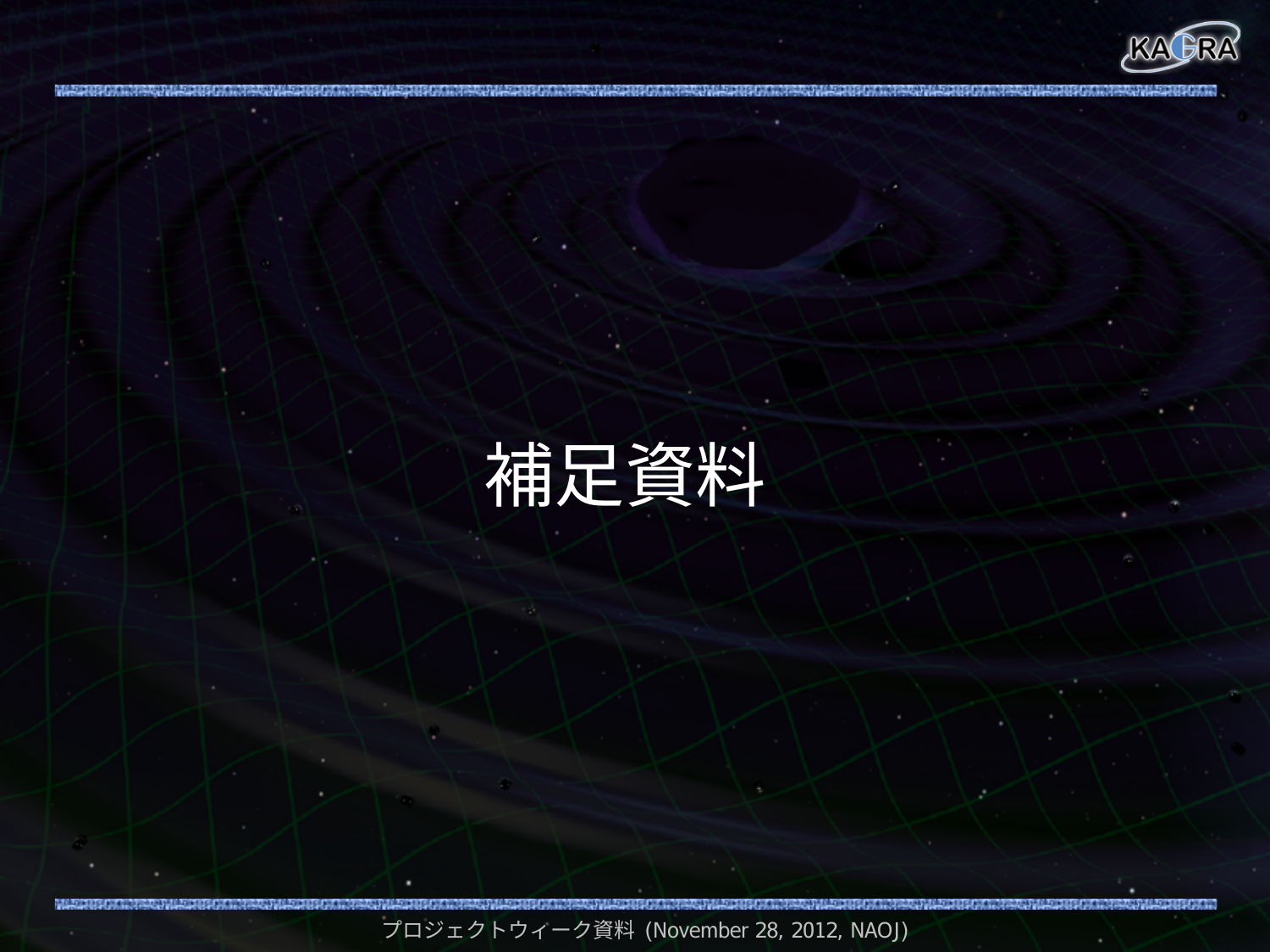

#
補足資料
プロジェクトウィーク資料 (November 28, 2012, NAOJ)